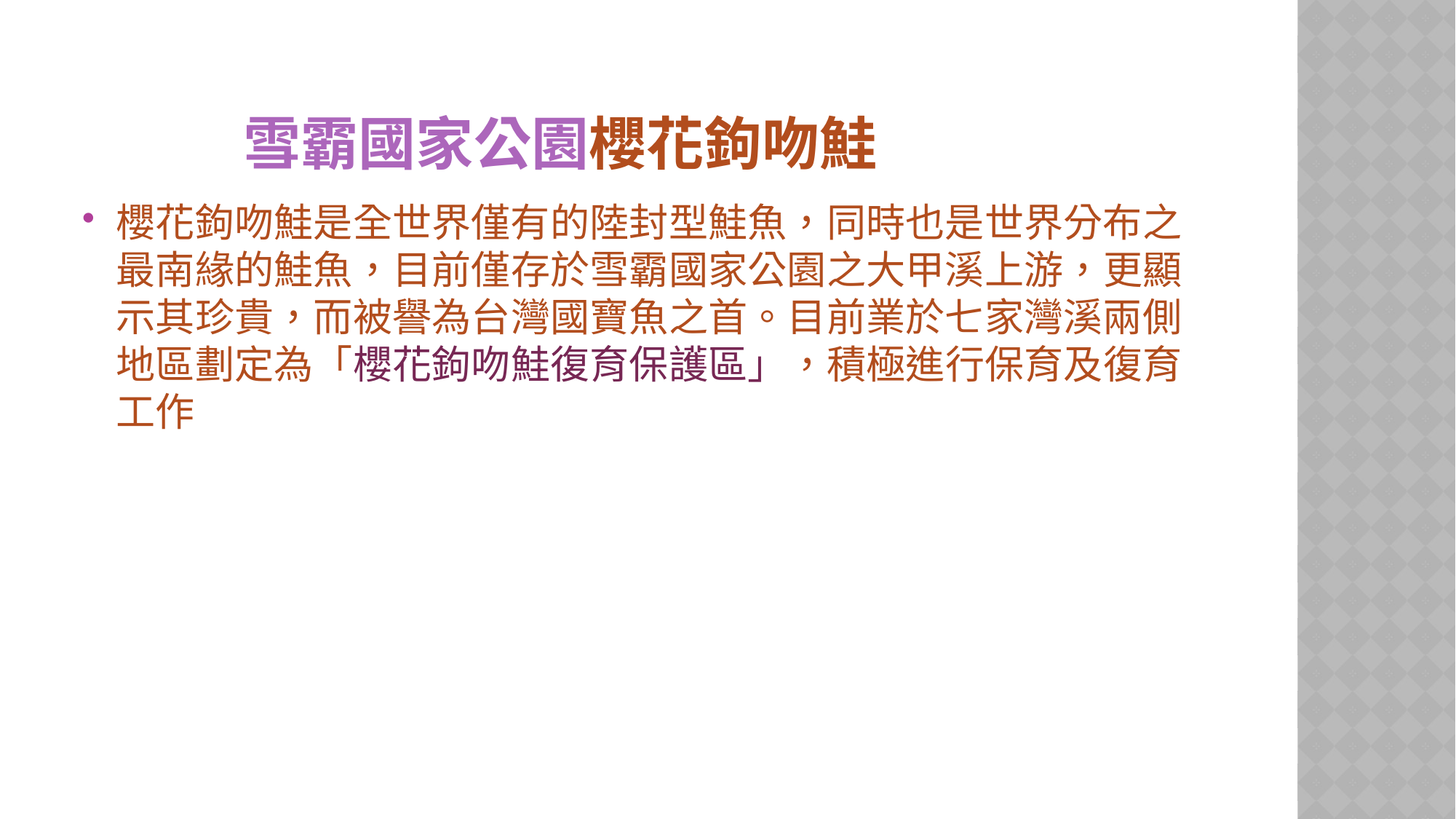

# 雪霸國家公園櫻花鉤吻鮭
櫻花鉤吻鮭是全世界僅有的陸封型鮭魚，同時也是世界分布之最南緣的鮭魚，目前僅存於雪霸國家公園之大甲溪上游，更顯示其珍貴，而被譽為台灣國寶魚之首。目前業於七家灣溪兩側地區劃定為「櫻花鉤吻鮭復育保護區」，積極進行保育及復育工作